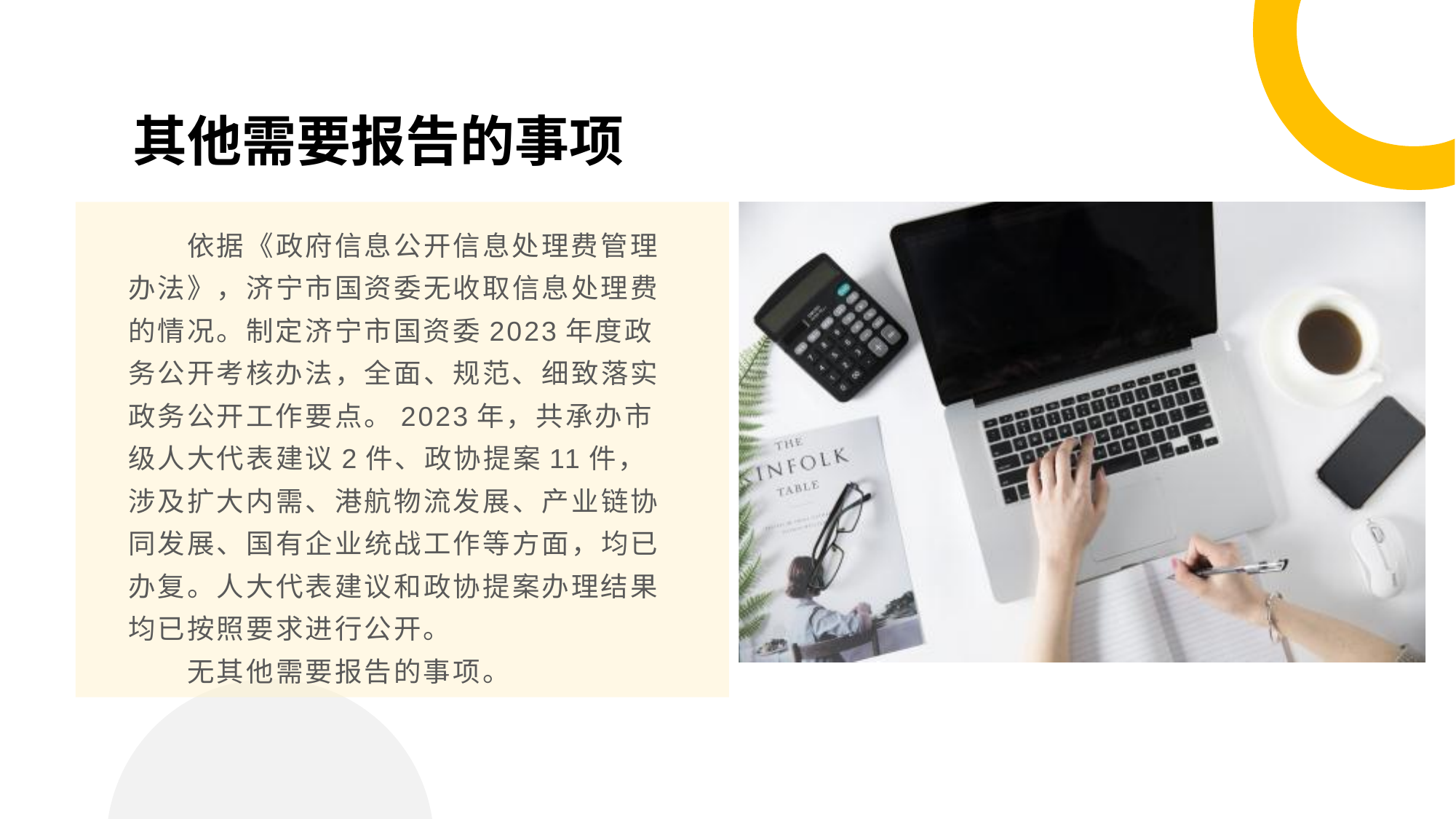

# 其他需要报告的事项

依据《政府信息公开信息处理费管理办法》，济宁市国资委无收取信息处理费的情况。制定济宁市国资委2023年度政务公开考核办法，全面、规范、细致落实政务公开工作要点。2023年，共承办市级人大代表建议2件、政协提案11件，涉及扩大内需、港航物流发展、产业链协同发展、国有企业统战工作等方面，均已办复。人大代表建议和政协提案办理结果均已按照要求进行公开。
无其他需要报告的事项。